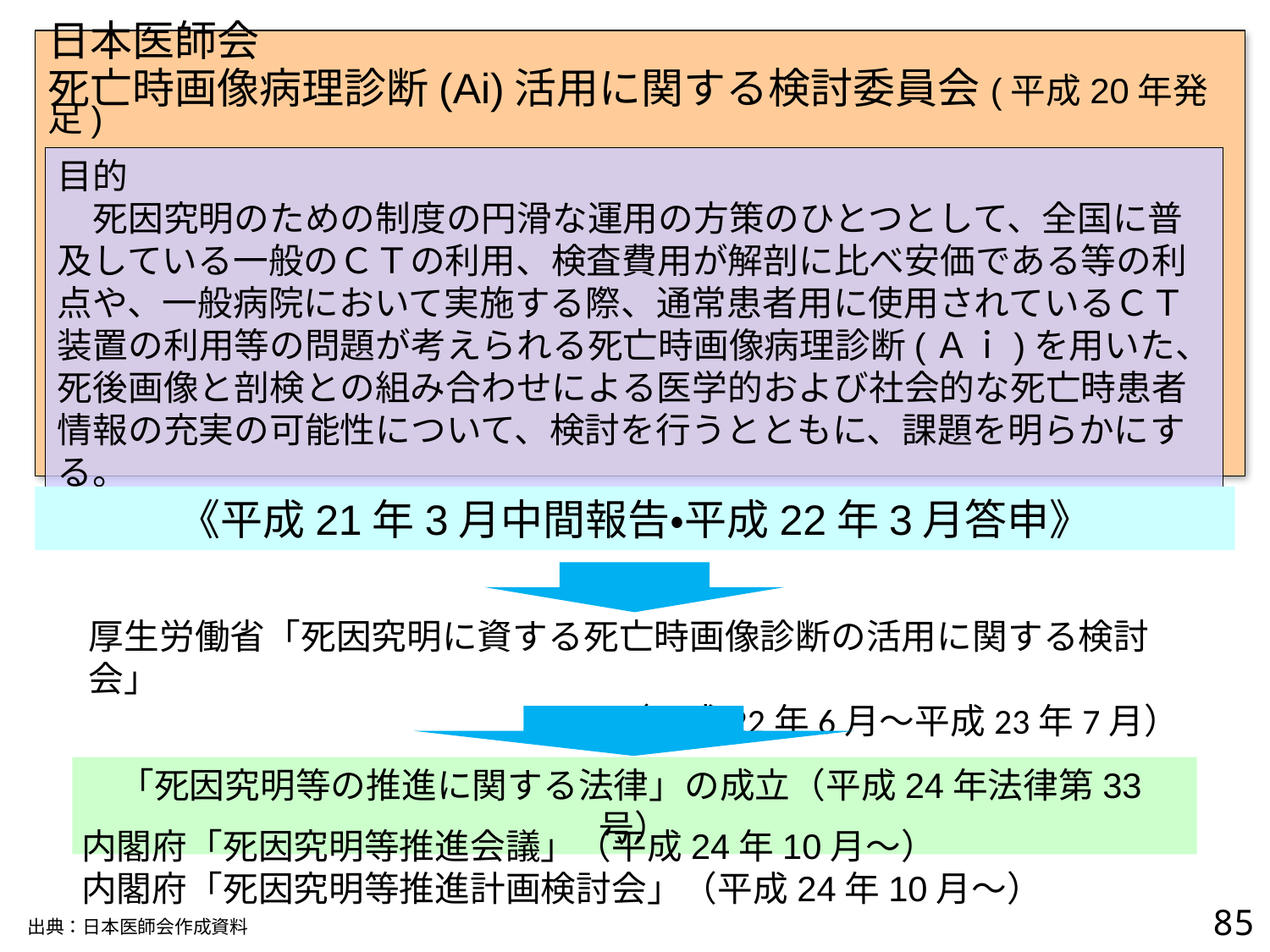

日本医師会
死亡時画像病理診断(Ai)活用に関する検討委員会(平成20年発足)

目的
　死因究明のための制度の円滑な運用の方策のひとつとして、全国に普及している一般のＣＴの利用、検査費用が解剖に比べ安価である等の利点や、一般病院において実施する際、通常患者用に使用されているＣＴ装置の利用等の問題が考えられる死亡時画像病理診断(Ａｉ)を用いた、死後画像と剖検との組み合わせによる医学的および社会的な死亡時患者情報の充実の可能性について、検討を行うとともに、課題を明らかにする。
《平成21年3月中間報告・平成22年3月答申》

厚生労働省「死因究明に資する死亡時画像診断の活用に関する検討会」
（平成22年6月～平成23年7月）

「死因究明等の推進に関する法律」の成立（平成24年法律第33号）
内閣府「死因究明等推進会議」（平成24年10月～）
内閣府「死因究明等推進計画検討会」（平成24年10月～）
85
出典：日本医師会作成資料